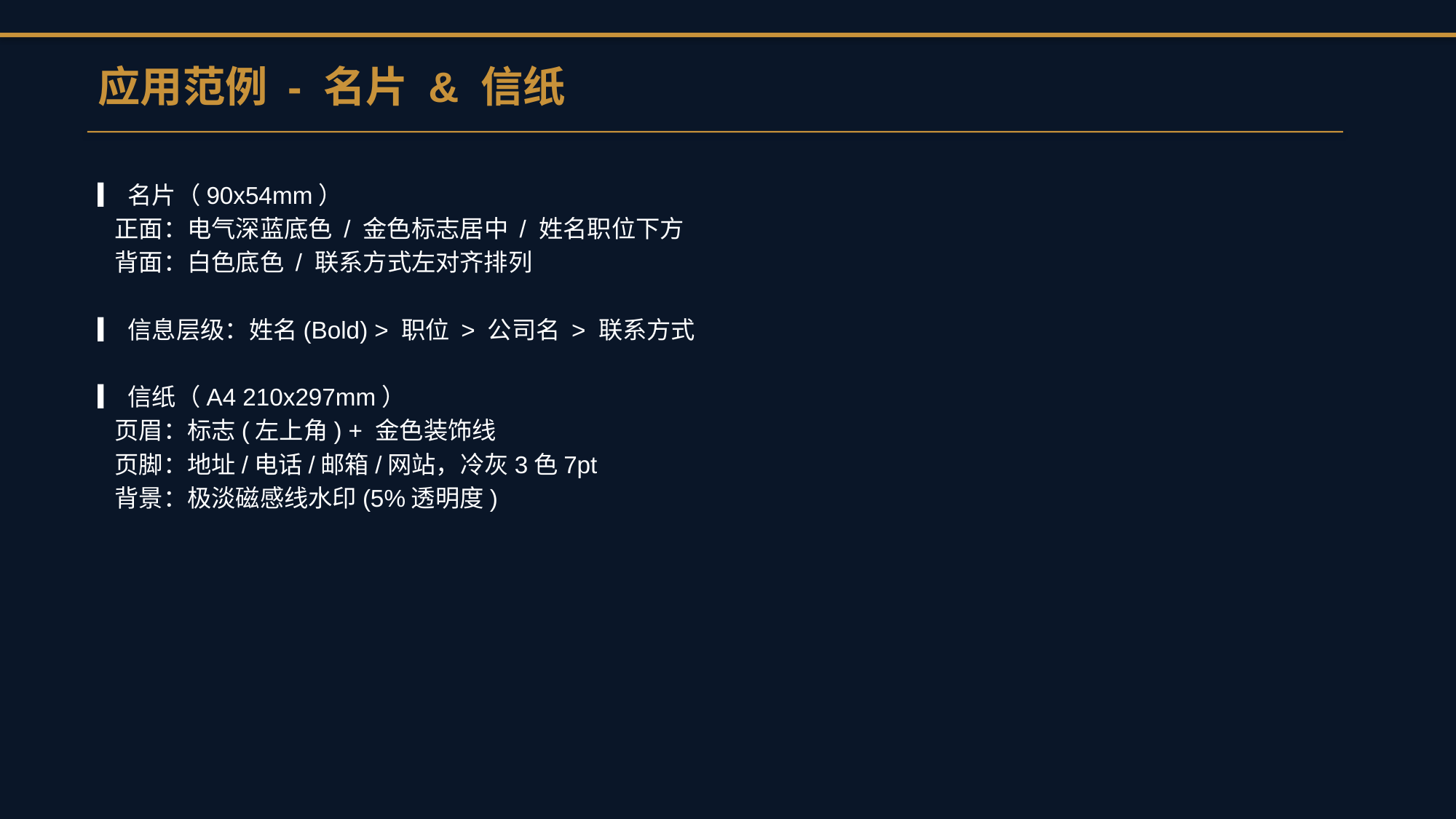

应用范例 - 名片 & 信纸

▎名片（90x54mm）
  正面：电气深蓝底色 / 金色标志居中 / 姓名职位下方
  背面：白色底色 / 联系方式左对齐排列

▎信息层级：姓名(Bold) > 职位 > 公司名 > 联系方式

▎信纸（A4 210x297mm）
  页眉：标志(左上角) + 金色装饰线
  页脚：地址/电话/邮箱/网站，冷灰3色7pt
  背景：极淡磁感线水印(5%透明度)